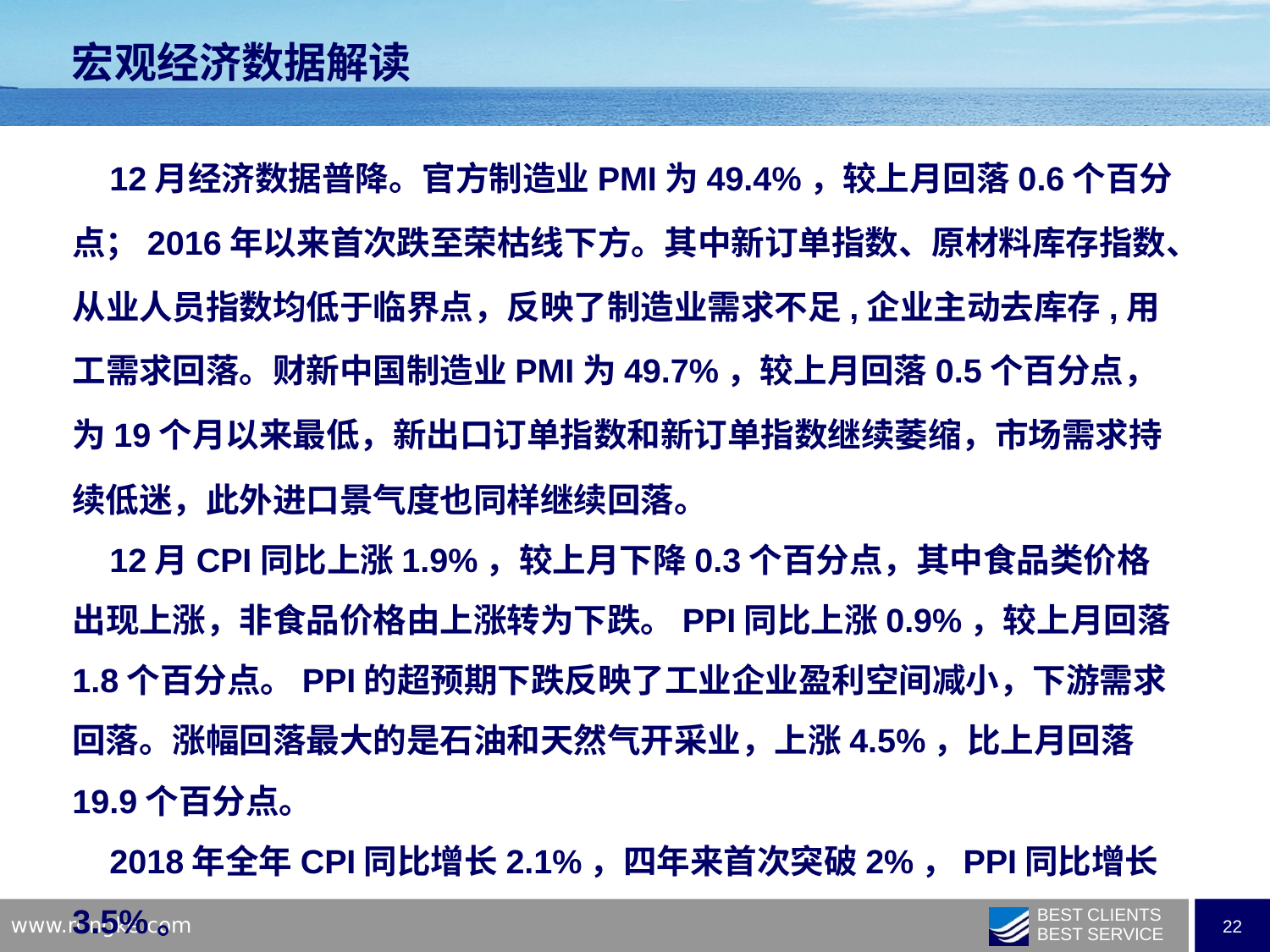

宏观经济数据解读
    12月经济数据普降。官方制造业PMI为49.4%，较上月回落0.6个百分点；2016年以来首次跌至荣枯线下方。其中新订单指数、原材料库存指数、从业人员指数均低于临界点，反映了制造业需求不足,企业主动去库存,用工需求回落。财新中国制造业PMI为49.7%，较上月回落0.5个百分点，为19个月以来最低，新出口订单指数和新订单指数继续萎缩，市场需求持续低迷，此外进口景气度也同样继续回落。
    12月CPI同比上涨1.9%，较上月下降0.3个百分点，其中食品类价格出现上涨，非食品价格由上涨转为下跌。PPI同比上涨0.9%，较上月回落1.8个百分点。PPI的超预期下跌反映了工业企业盈利空间减小，下游需求回落。涨幅回落最大的是石油和天然气开采业，上涨4.5%，比上月回落19.9个百分点。
    2018年全年CPI同比增长2.1%，四年来首次突破2%，PPI同比增长3.5%。